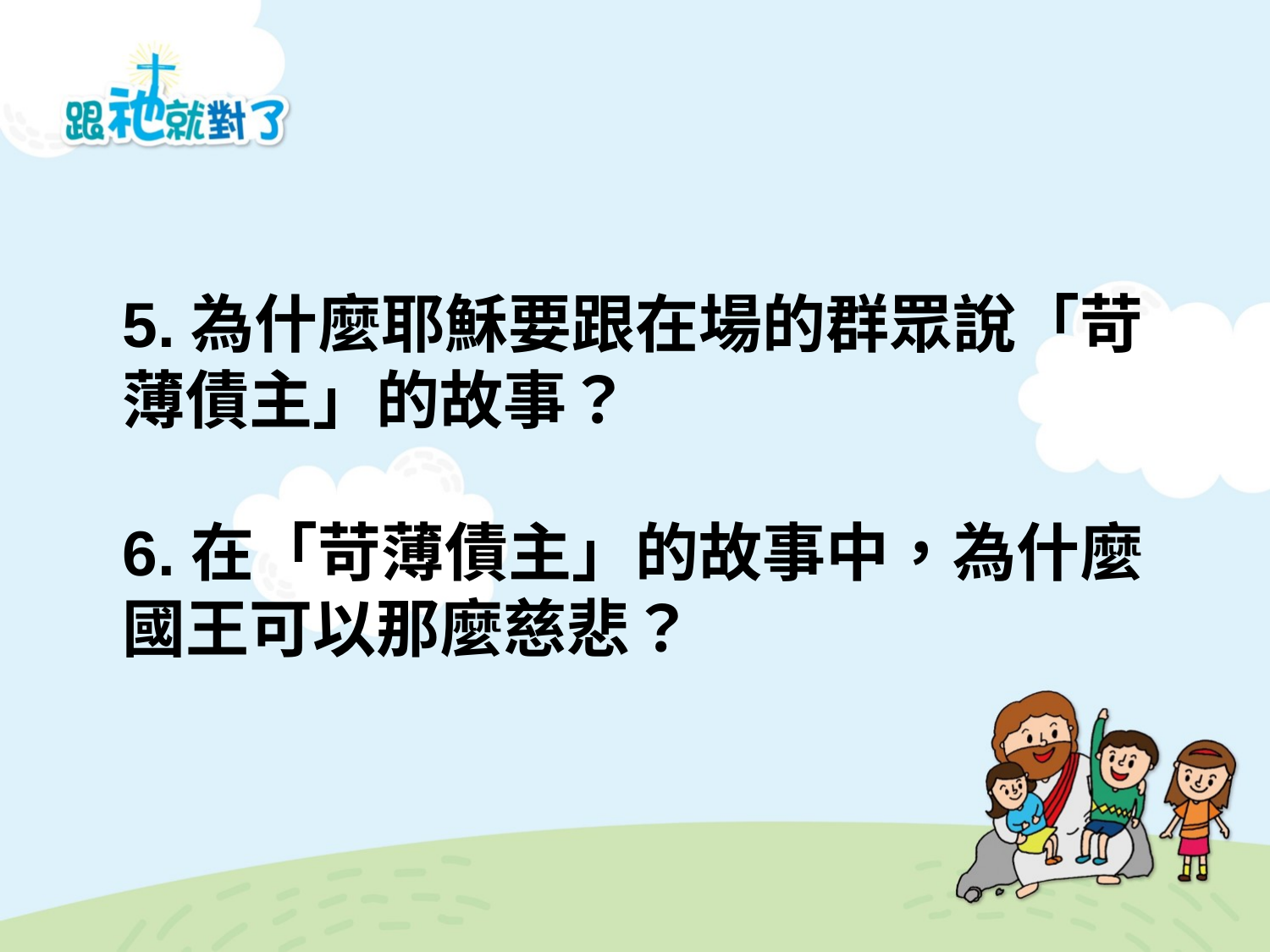

5.為什麼耶穌要跟在場的群眾說「苛薄債主」的故事？

6.在「苛薄債主」的故事中，為什麼國王可以那麼慈悲？